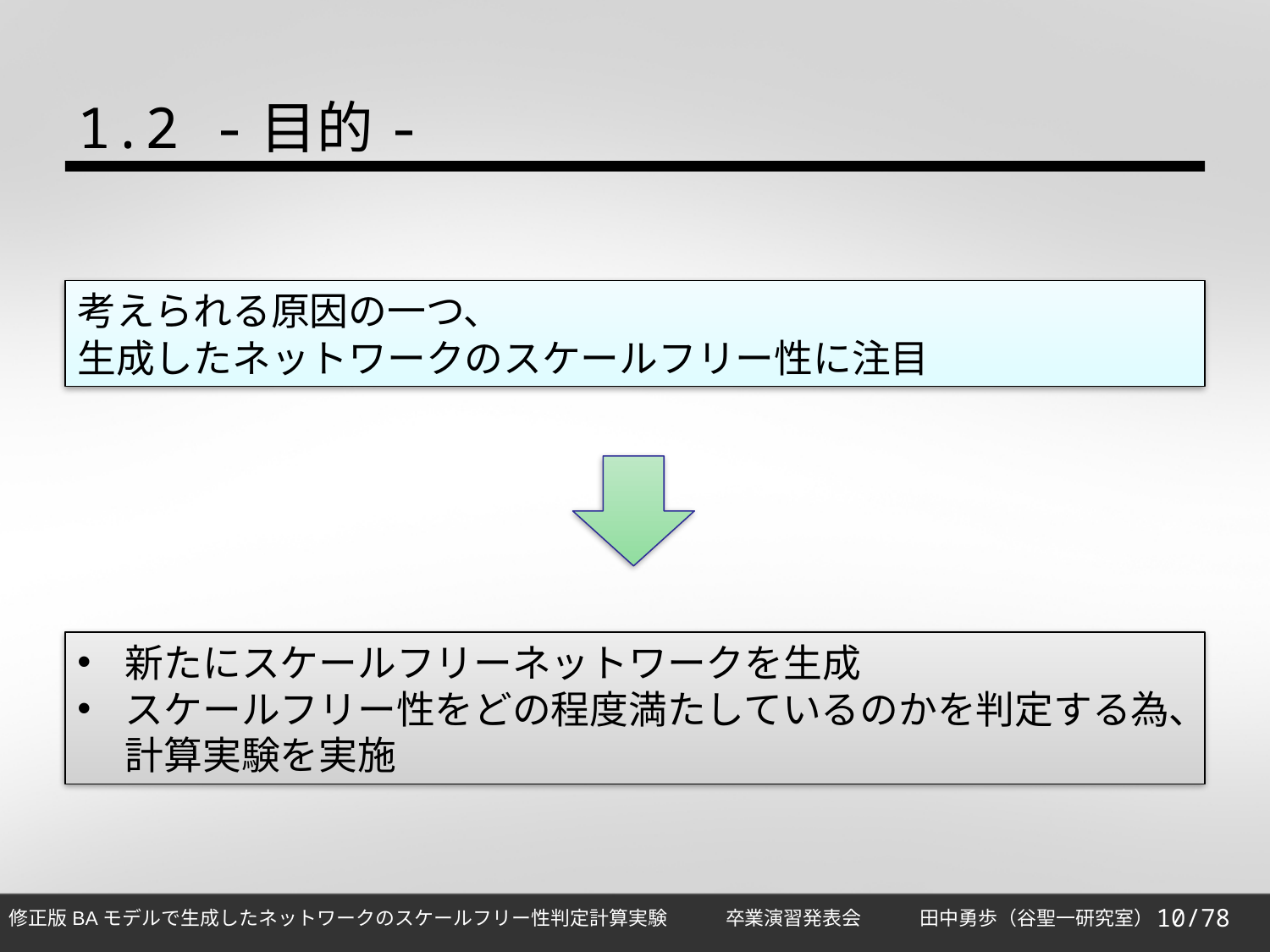

1.2 -目的-
考えられる原因の一つ､
生成したネットワークのスケールフリー性に注目

新たにスケールフリーネットワークを生成
スケールフリー性をどの程度満たしているのかを判定する為､計算実験を実施
10/78
修正版BAモデルで生成したネットワークのスケールフリー性判定計算実験　　　卒業演習発表会　　　田中勇歩（谷聖一研究室）